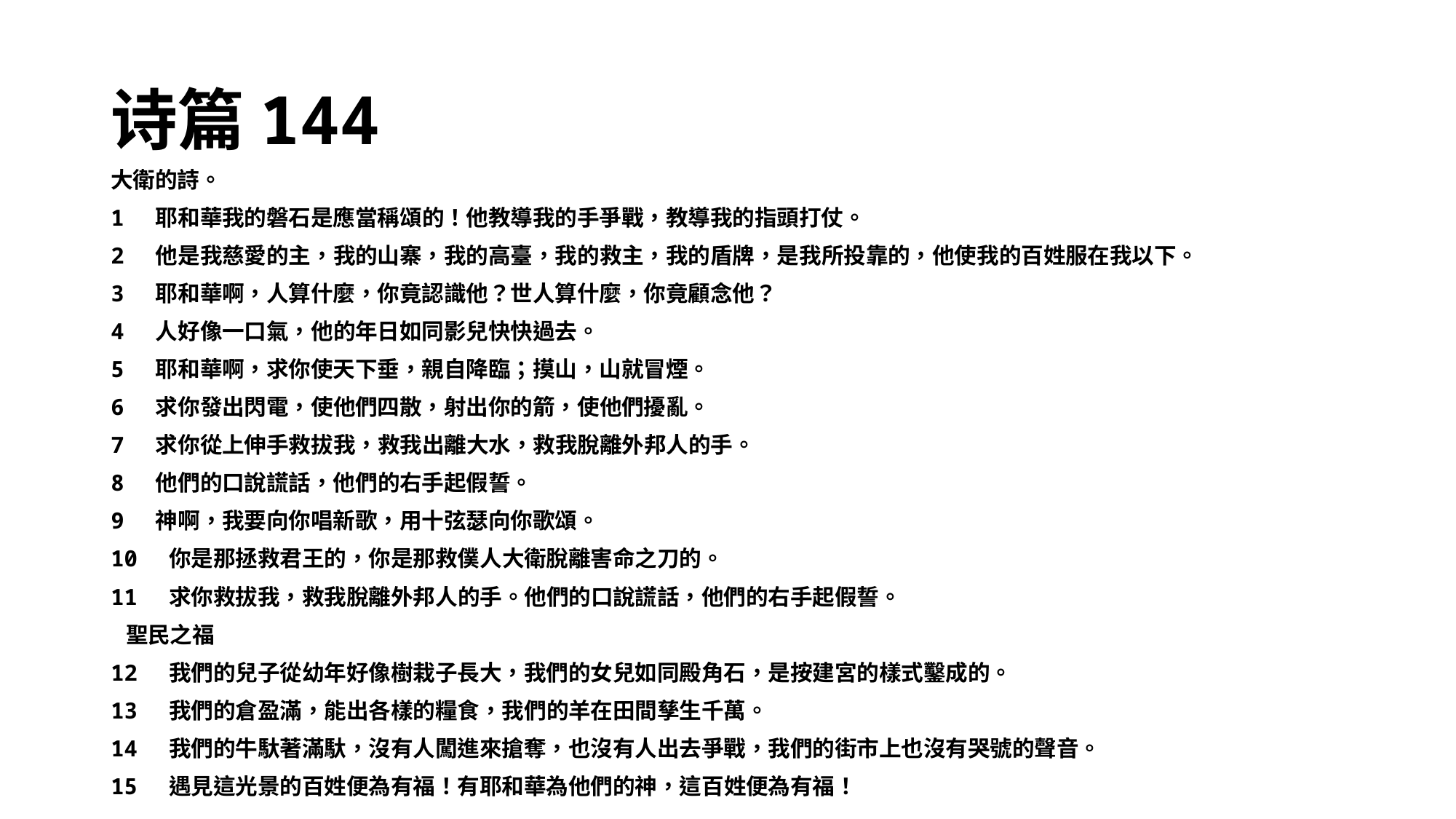

# 诗篇144
大衛的詩。
1  耶和華我的磐石是應當稱頌的！他教導我的手爭戰，教導我的指頭打仗。
2  他是我慈愛的主，我的山寨，我的高臺，我的救主，我的盾牌，是我所投靠的，他使我的百姓服在我以下。
3  耶和華啊，人算什麼，你竟認識他？世人算什麼，你竟顧念他？
4  人好像一口氣，他的年日如同影兒快快過去。
5  耶和華啊，求你使天下垂，親自降臨；摸山，山就冒煙。
6  求你發出閃電，使他們四散，射出你的箭，使他們擾亂。
7  求你從上伸手救拔我，救我出離大水，救我脫離外邦人的手。
8  他們的口說謊話，他們的右手起假誓。
9  神啊，我要向你唱新歌，用十弦瑟向你歌頌。
10  你是那拯救君王的，你是那救僕人大衛脫離害命之刀的。
11  求你救拔我，救我脫離外邦人的手。他們的口說謊話，他們的右手起假誓。
  聖民之福
12  我們的兒子從幼年好像樹栽子長大，我們的女兒如同殿角石，是按建宮的樣式鑿成的。
13  我們的倉盈滿，能出各樣的糧食，我們的羊在田間孳生千萬。
14  我們的牛馱著滿馱，沒有人闖進來搶奪，也沒有人出去爭戰，我們的街市上也沒有哭號的聲音。
15  遇見這光景的百姓便為有福！有耶和華為他們的神，這百姓便為有福！